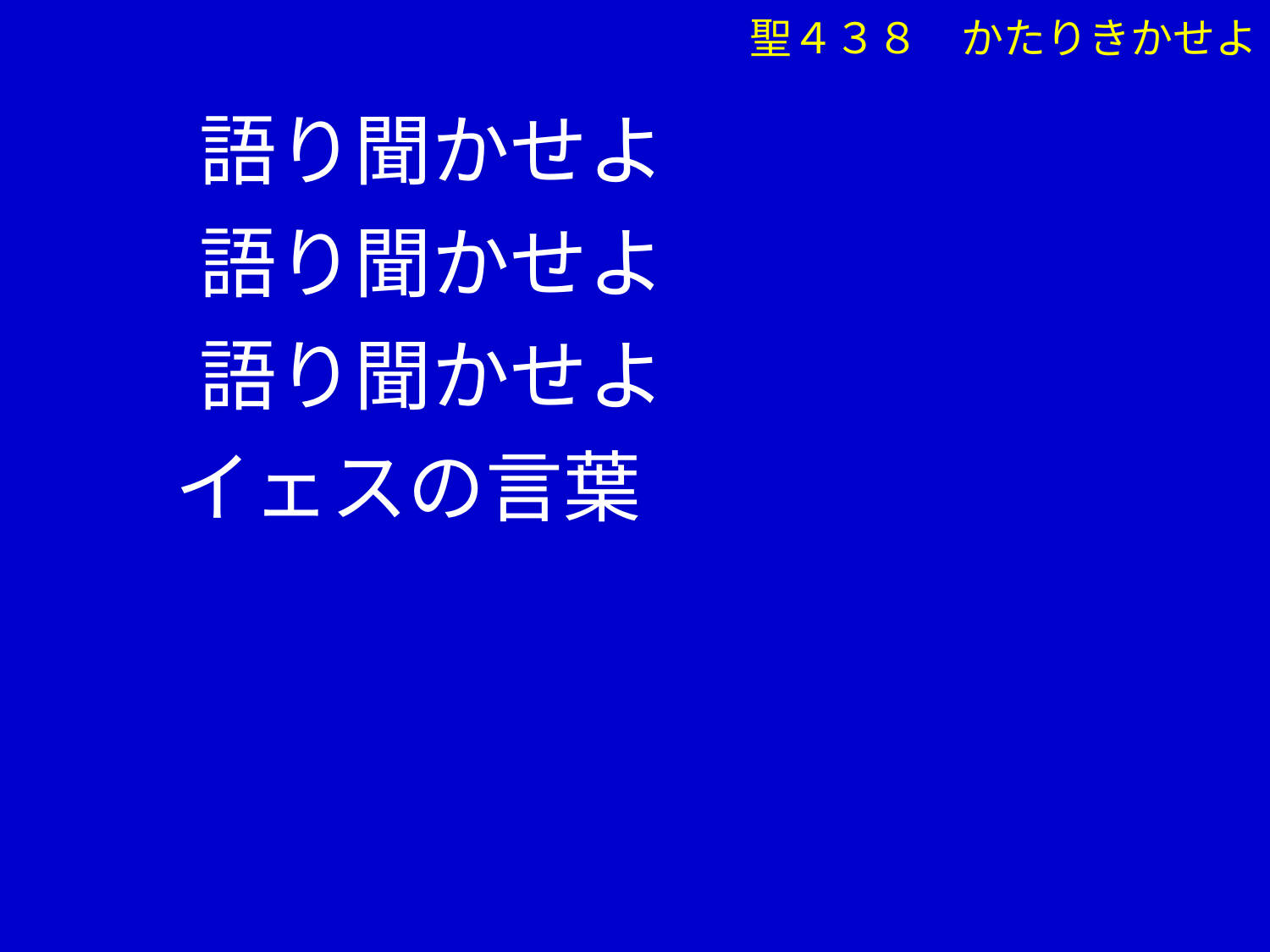

語り聞かせよ
　 語り聞かせよ
　 語り聞かせよ
   イェスの言葉

聖４３８　かたりきかせよ